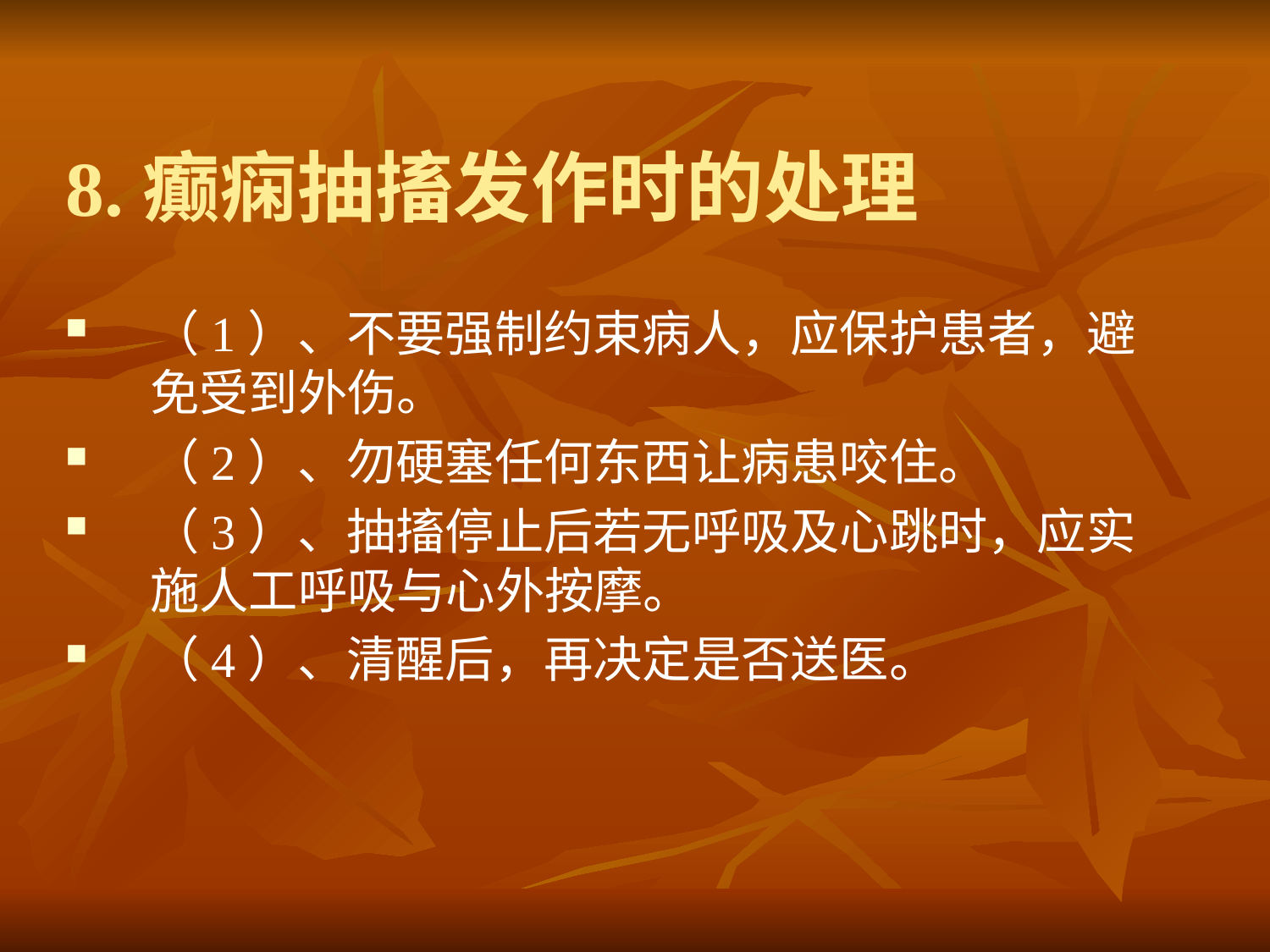

# 8.癫痫抽搐发作时的处理
（1）、不要强制约束病人，应保护患者，避免受到外伤。
（2）、勿硬塞任何东西让病患咬住。
（3）、抽搐停止后若无呼吸及心跳时，应实施人工呼吸与心外按摩。
（4）、清醒后，再决定是否送医。